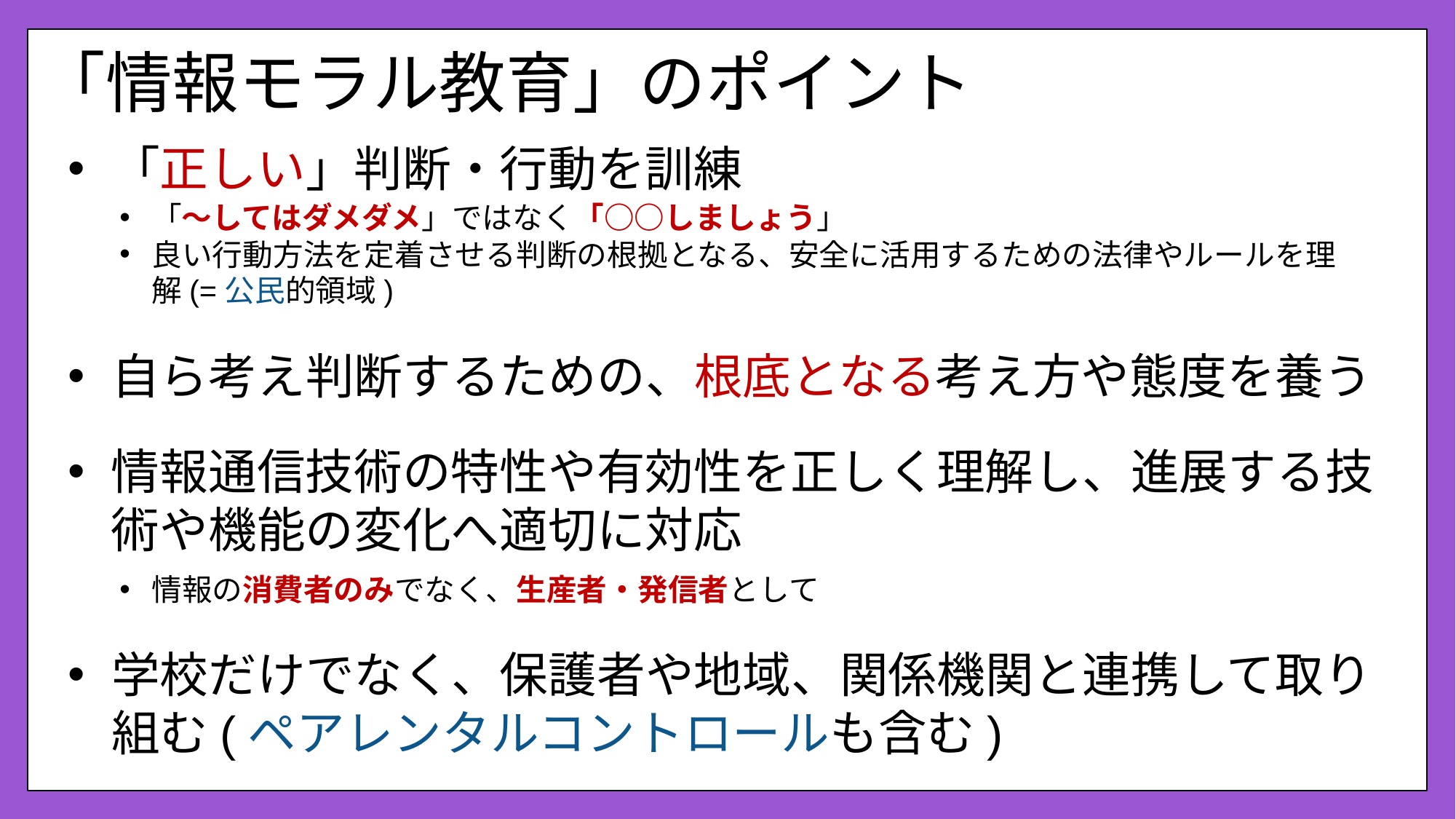

# 「情報モラル教育」のポイント
「正しい」判断・行動を訓練
「～してはダメダメ」ではなく「○○しましょう」
良い行動方法を定着させる判断の根拠となる、安全に活用するための法律やルールを理解(=公民的領域)
自ら考え判断するための、根底となる考え方や態度を養う
情報通信技術の特性や有効性を正しく理解し、進展する技術や機能の変化へ適切に対応
情報の消費者のみでなく、生産者・発信者として
学校だけでなく、保護者や地域、関係機関と連携して取り組む(ペアレンタルコントロールも含む)